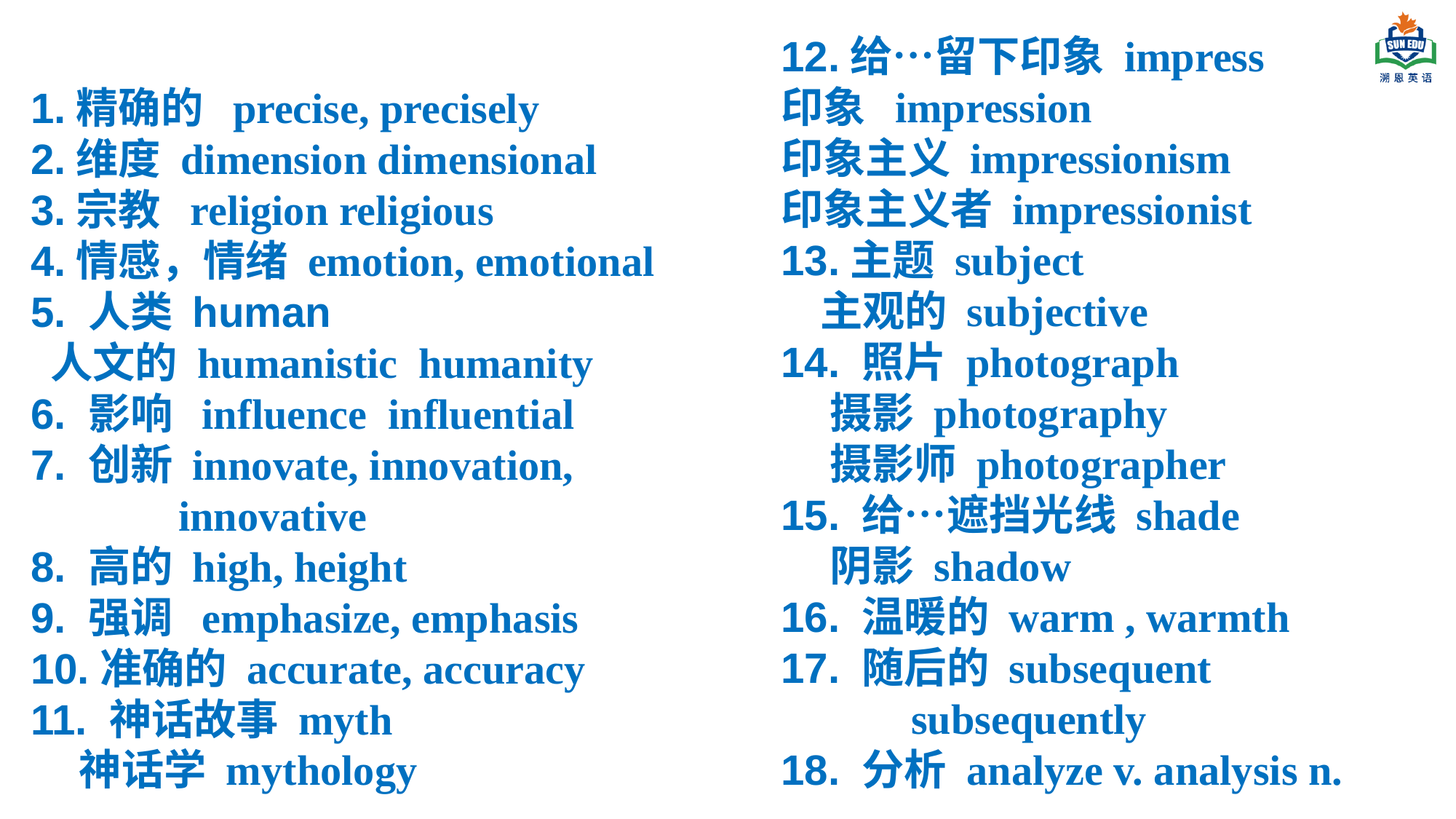

12.给…留下印象 impress
印象  impression
印象主义 impressionism
印象主义者 impressionist
13.主题 subject
   主观的 subjective
14. 照片 photograph
    摄影 photography
    摄影师 photographer
15. 给…遮挡光线 shade
    阴影 shadow
16. 温暖的 warm , warmth
17. 随后的 subsequent
           subsequently
18. 分析 analyze v. analysis n.

1.精确的  precise, precisely
2.维度 dimension dimensional
3.宗教  religion religious
4.情感，情绪 emotion, emotional
5. 人类 human
 人文的 humanistic  humanity
6. 影响  influence  influential
7. 创新 innovate, innovation,
              innovative
8. 高的 high, height
9. 强调  emphasize, emphasis
10.准确的 accurate, accuracy
11. 神话故事 myth
    神话学 mythology